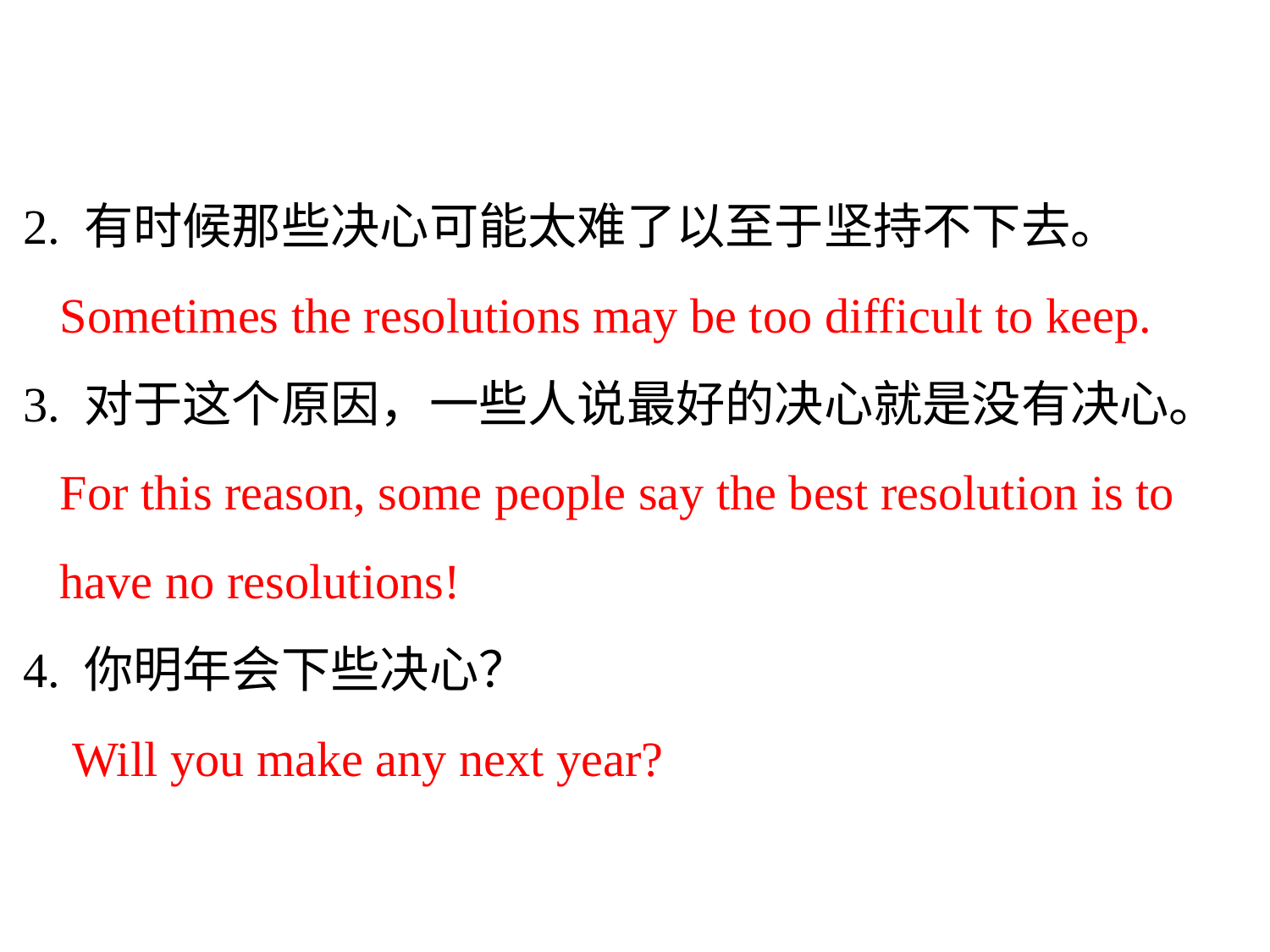

2. 有时候那些决心可能太难了以至于坚持不下去。
   Sometimes the resolutions may be too difficult to keep.
3. 对于这个原因，一些人说最好的决心就是没有决心。
   For this reason, some people say the best resolution is to
   have no resolutions!
4. 你明年会下些决心？
    Will you make any next year?